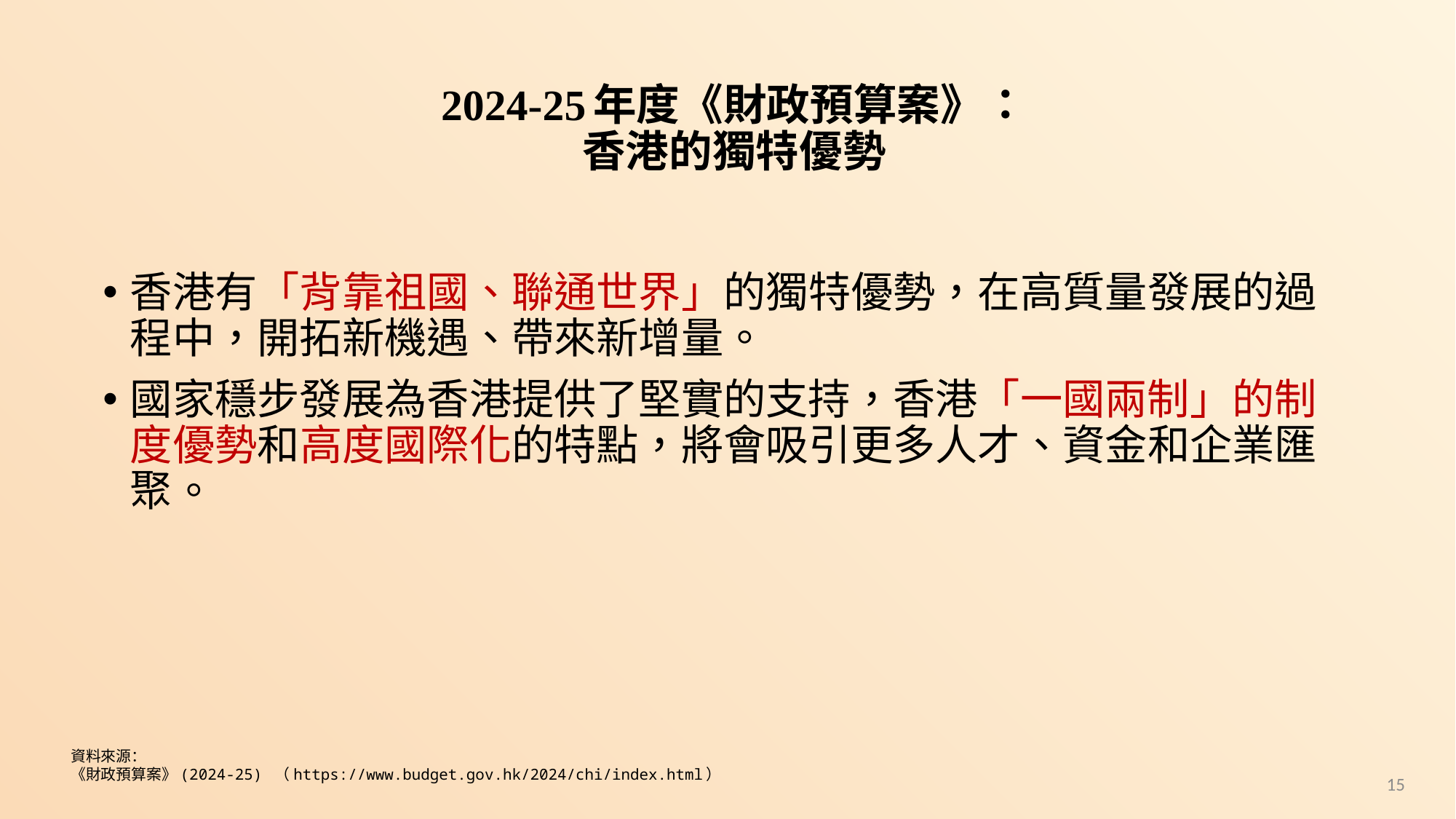

# 2024-25年度《財政預算案》： 香港的獨特優勢
香港有「背靠祖國、聯通世界」的獨特優勢，在高質量發展的過程中，開拓新機遇、帶來新增量。
國家穩步發展為香港提供了堅實的支持，香港「一國兩制」的制度優勢和高度國際化的特點，將會吸引更多人才、資金和企業匯聚。
資料來源：
《財政預算案》(2024-25) （https://www.budget.gov.hk/2024/chi/index.html）